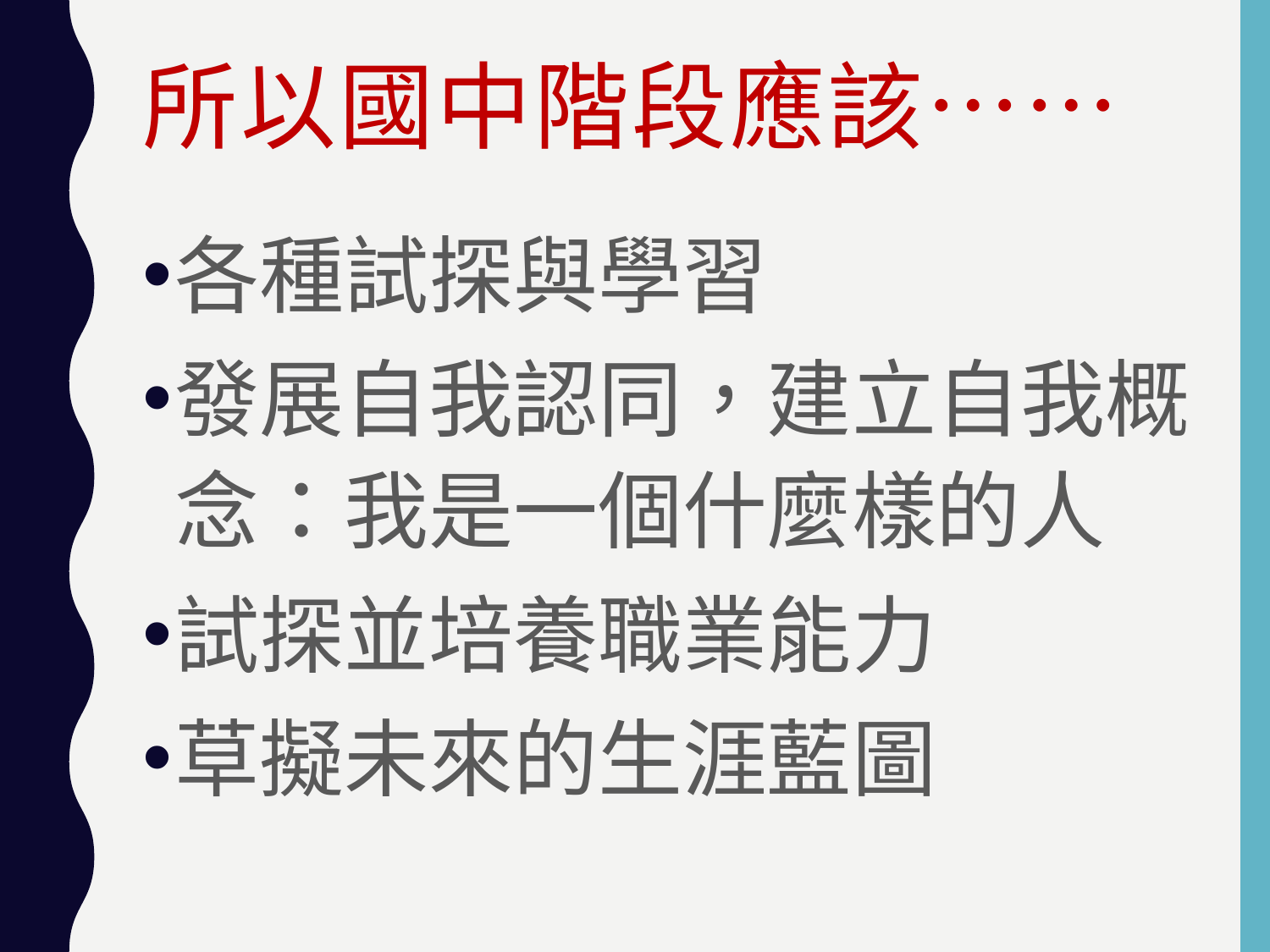

# 所以國中階段應該……
各種試探與學習
發展自我認同，建立自我概念：我是一個什麼樣的人
試探並培養職業能力
草擬未來的生涯藍圖